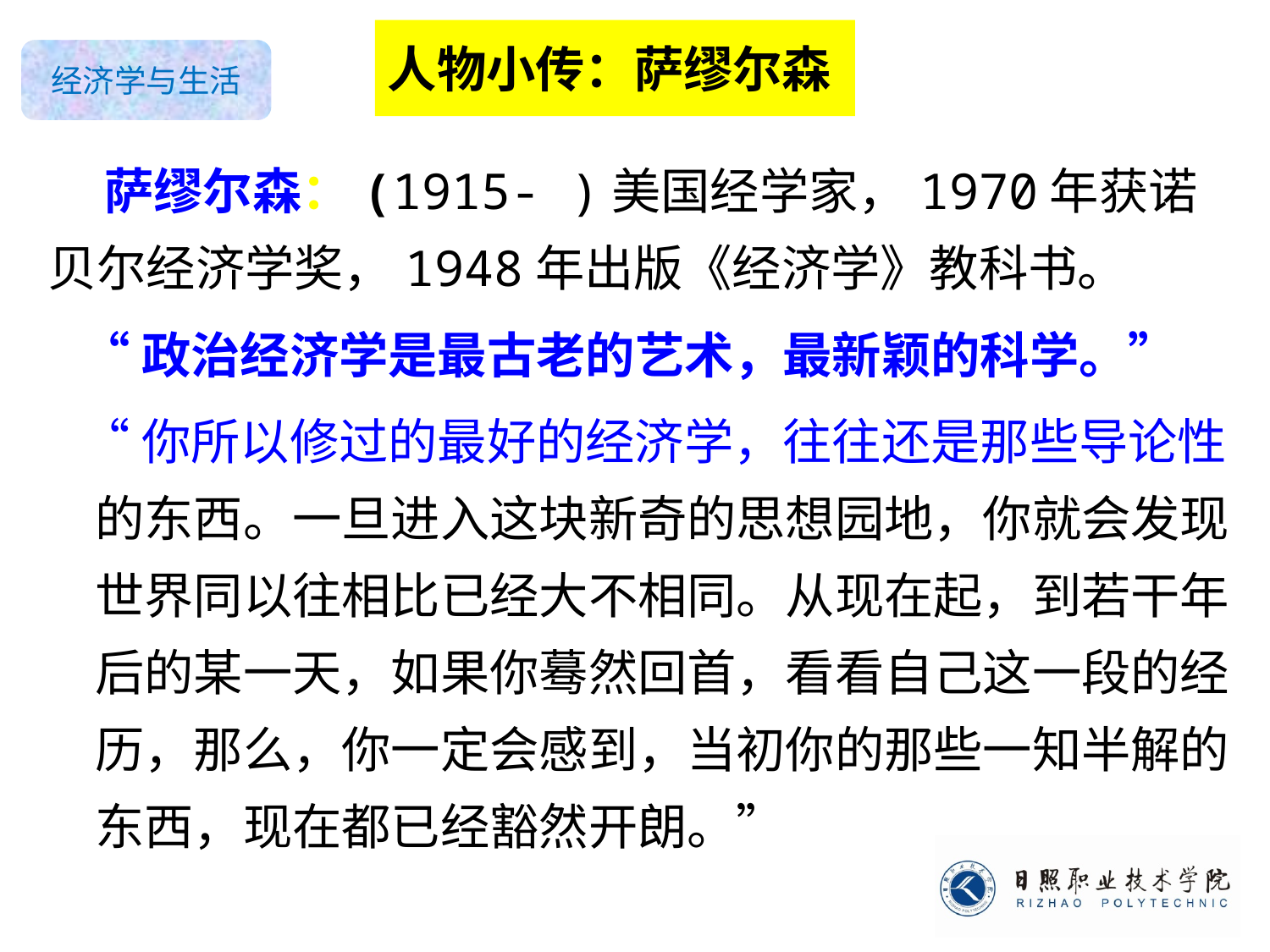

# 人物小传：萨缪尔森
    萨缪尔森：(1915- )美国经学家，1970年获诺贝尔经济学奖，1948年出版《经济学》教科书。
   “政治经济学是最古老的艺术，最新颖的科学。”
   “你所以修过的最好的经济学，往往还是那些导论性的东西。一旦进入这块新奇的思想园地，你就会发现世界同以往相比已经大不相同。从现在起，到若干年后的某一天，如果你蓦然回首，看看自己这一段的经历，那么，你一定会感到，当初你的那些一知半解的东西，现在都已经豁然开朗。”